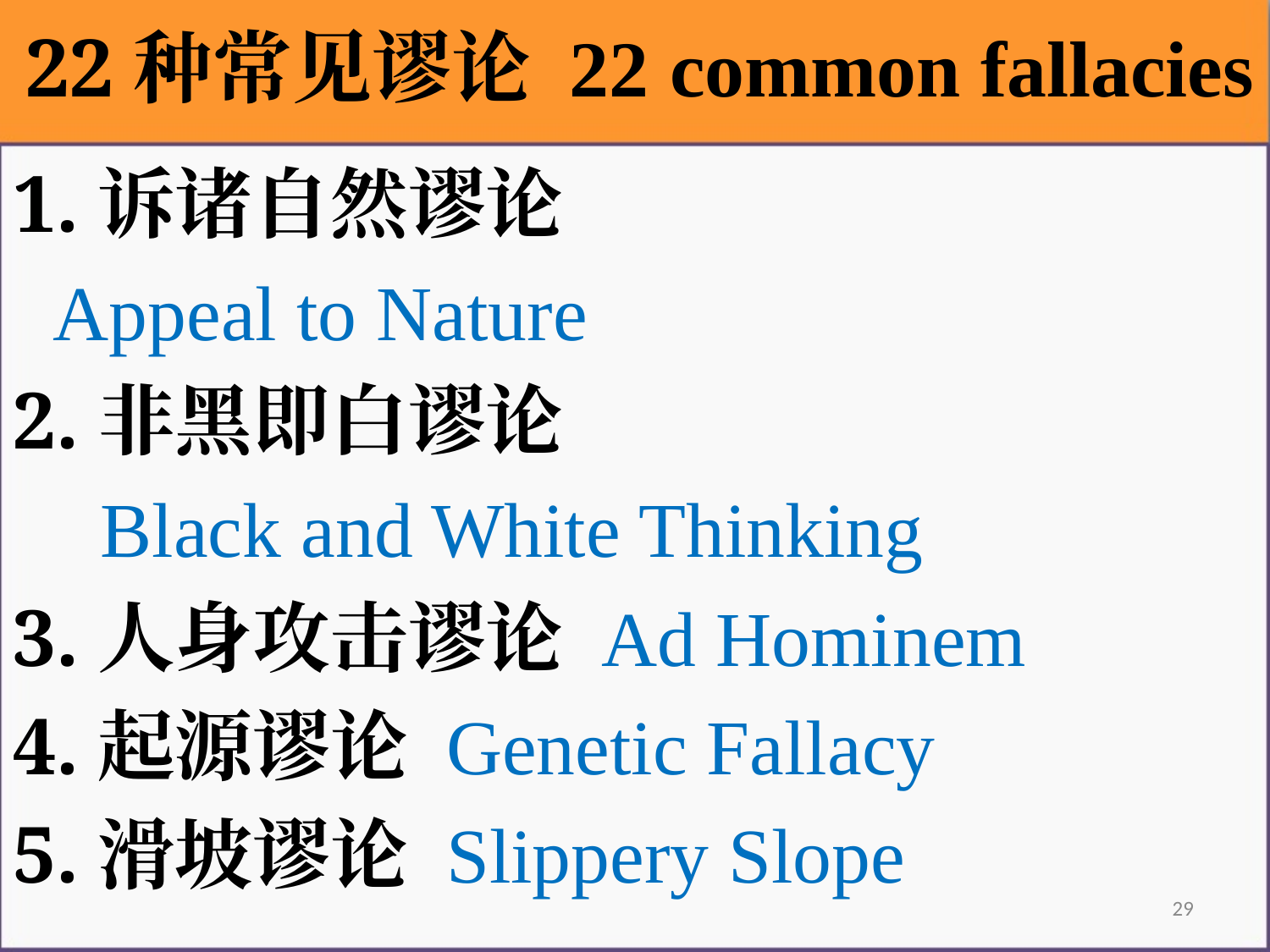

22种常见谬论 22 common fallacies
1.诉诸自然谬论
  Appeal to Nature
2.非黑即白谬论
     Black and White Thinking
3.人身攻击谬论 Ad Hominem
4.起源谬论 Genetic Fallacy
5.滑坡谬论 Slippery Slope

29